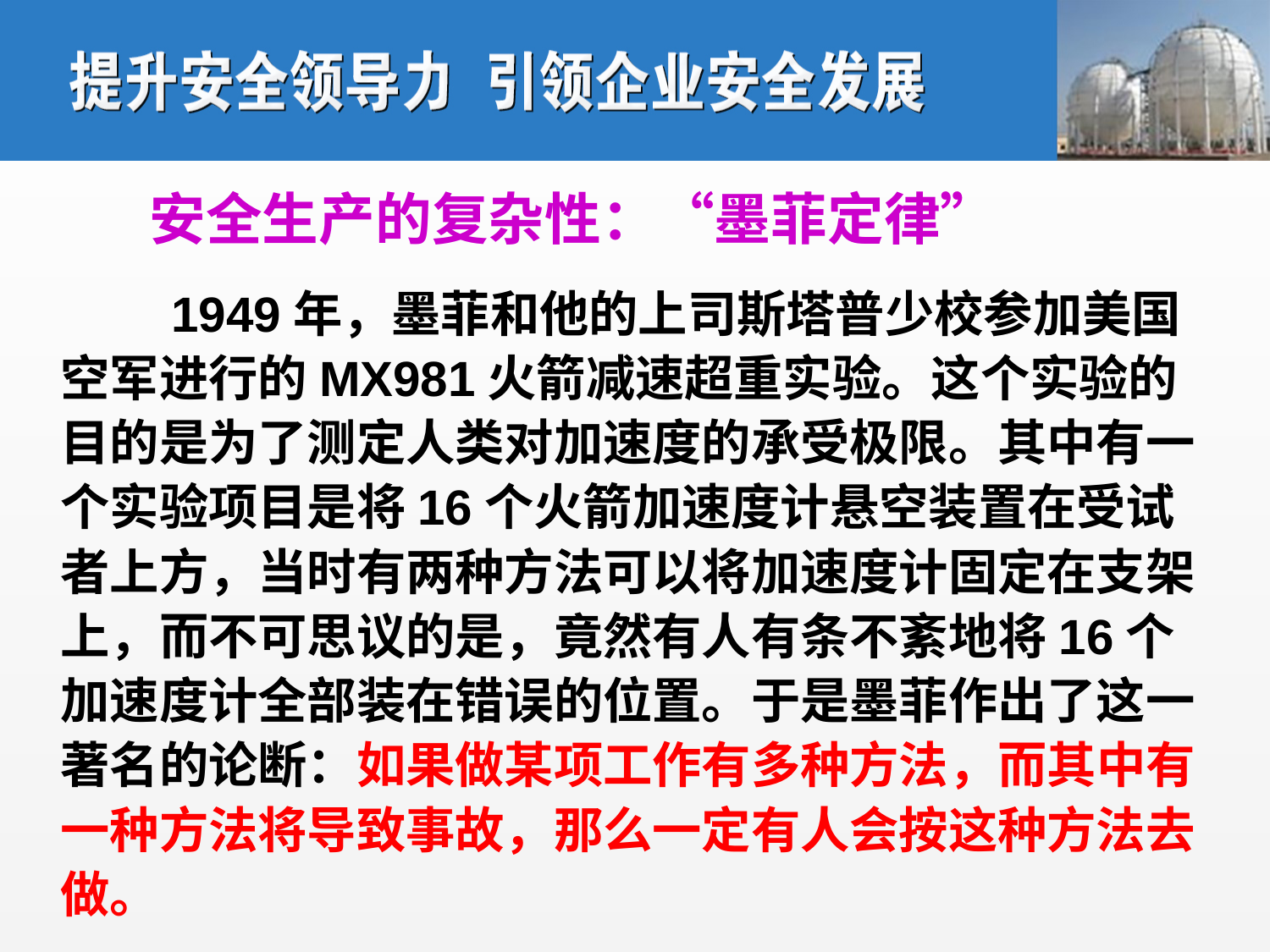

安全生产的复杂性：“墨菲定律”
　　1949年，墨菲和他的上司斯塔普少校参加美国空军进行的MX981火箭减速超重实验。这个实验的目的是为了测定人类对加速度的承受极限。其中有一个实验项目是将16个火箭加速度计悬空装置在受试者上方，当时有两种方法可以将加速度计固定在支架上，而不可思议的是，竟然有人有条不紊地将16个加速度计全部装在错误的位置。于是墨菲作出了这一著名的论断：如果做某项工作有多种方法，而其中有一种方法将导致事故，那么一定有人会按这种方法去做。